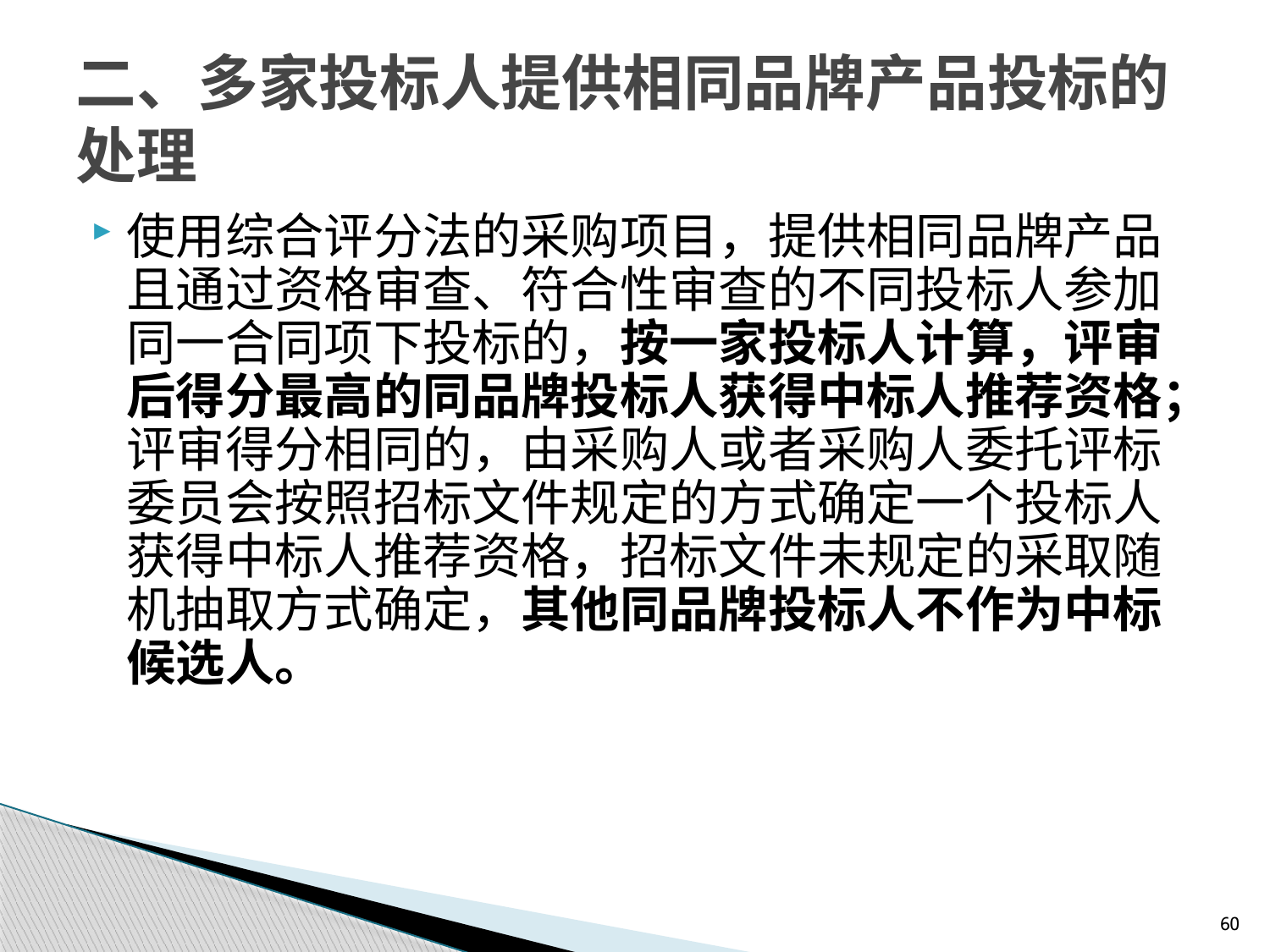

# 二、多家投标人提供相同品牌产品投标的处理
使用综合评分法的采购项目，提供相同品牌产品且通过资格审查、符合性审查的不同投标人参加同一合同项下投标的，按一家投标人计算，评审后得分最高的同品牌投标人获得中标人推荐资格；评审得分相同的，由采购人或者采购人委托评标委员会按照招标文件规定的方式确定一个投标人获得中标人推荐资格，招标文件未规定的采取随机抽取方式确定，其他同品牌投标人不作为中标候选人。
60